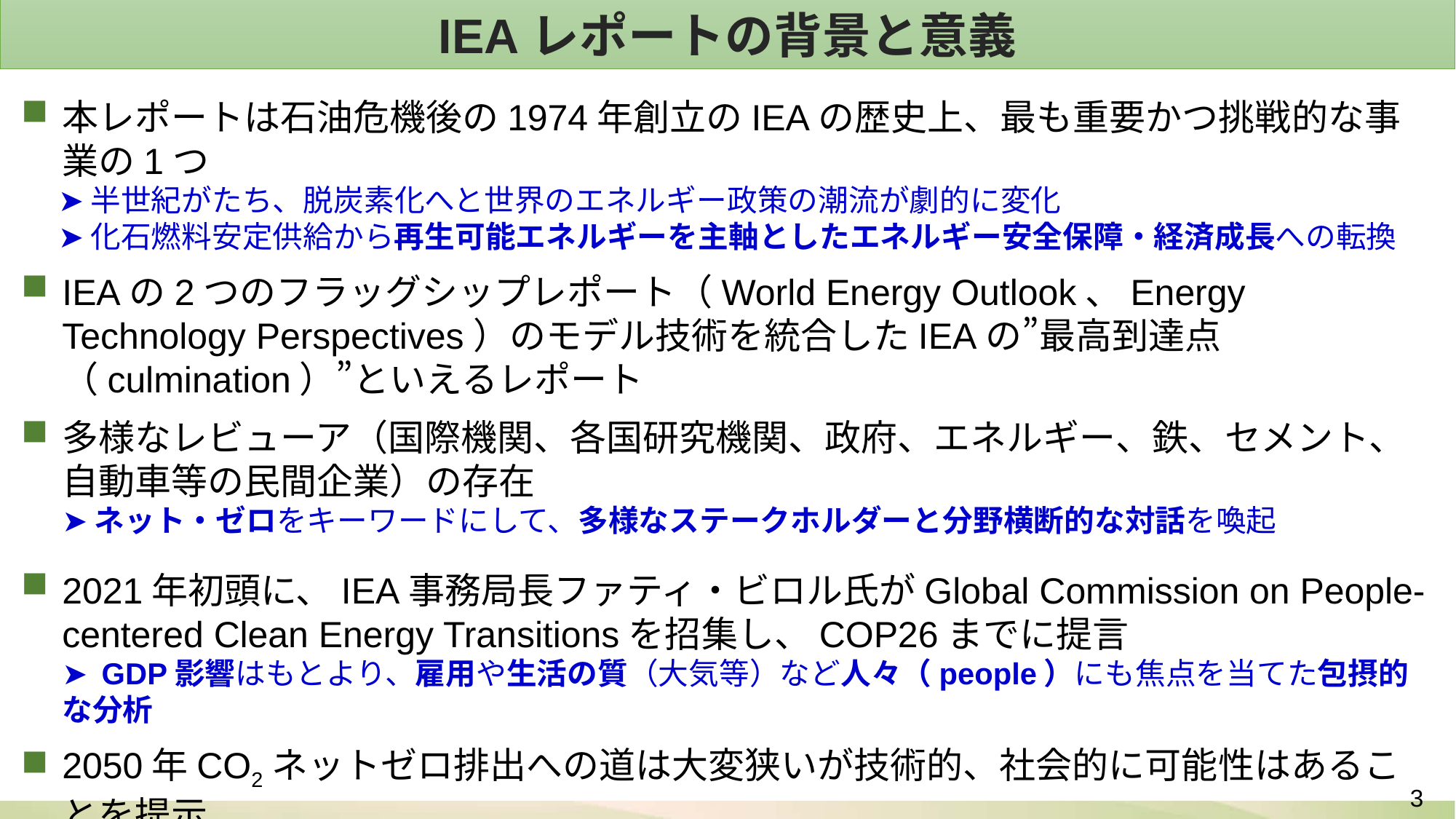

IEAレポートの背景と意義
本レポートは石油危機後の1974年創立のIEAの歴史上、最も重要かつ挑戦的な事業の1つ
　 ➤ 半世紀がたち、脱炭素化へと世界のエネルギー政策の潮流が劇的に変化
　 ➤ 化石燃料安定供給から再生可能エネルギーを主軸としたエネルギー安全保障・経済成長への転換

IEAの2つのフラッグシップレポート（World Energy Outlook、Energy Technology Perspectives）のモデル技術を統合したIEAの”最高到達点（culmination）”といえるレポート

多様なレビューア（国際機関、各国研究機関、政府、エネルギー、鉄、セメント、自動車等の民間企業）の存在
➤ ネット・ゼロをキーワードにして、多様なステークホルダーと分野横断的な対話を喚起

2021年初頭に、IEA事務局長ファティ・ビロル氏がGlobal Commission on People-centered Clean Energy Transitionsを招集し、COP26までに提言
➤ GDP影響はもとより、雇用や生活の質（大気等）など人々（people）にも焦点を当てた包摂的な分析

2050年CO2ネットゼロ排出への道は大変狭いが技術的、社会的に可能性はあることを提示
➤ ネットゼロを達成した場合に世界のエネルギー部門がどのように変わる必要があるかをロードマップの形で提示
　（→バックキャスティング手法で～2050年の姿を定量的に推定。「こうなるだろう」という予測ではない。）
3